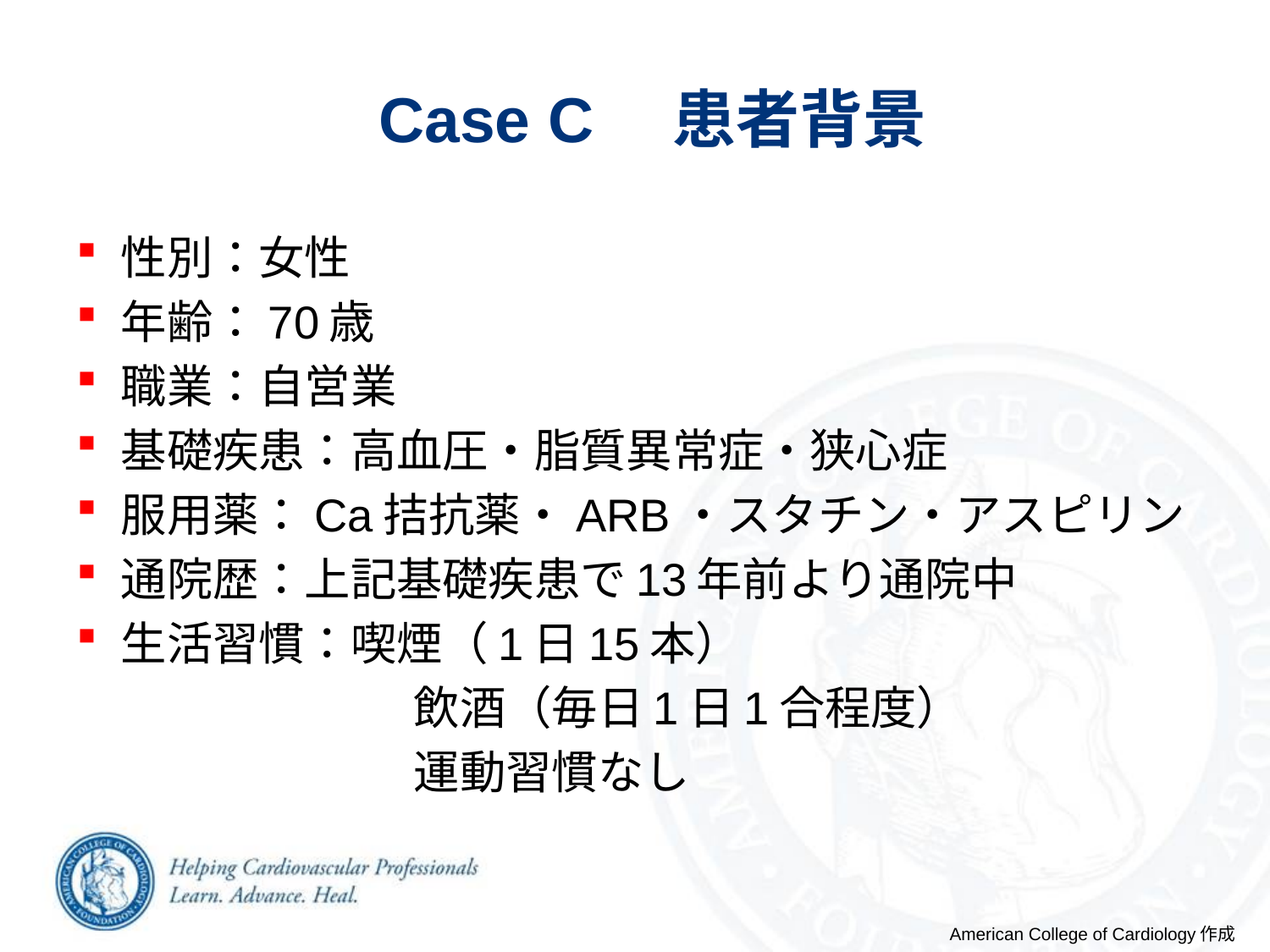

# Case C　患者背景
性別：女性
年齢：70歳
職業：自営業
基礎疾患：高血圧・脂質異常症・狭心症
服用薬：Ca拮抗薬・ARB・スタチン・アスピリン
通院歴：上記基礎疾患で13年前より通院中
生活習慣：喫煙（1日15本）
　　　　　　      飲酒（毎日1日1合程度）
　　　　　　      運動習慣なし

American College of Cardiology作成